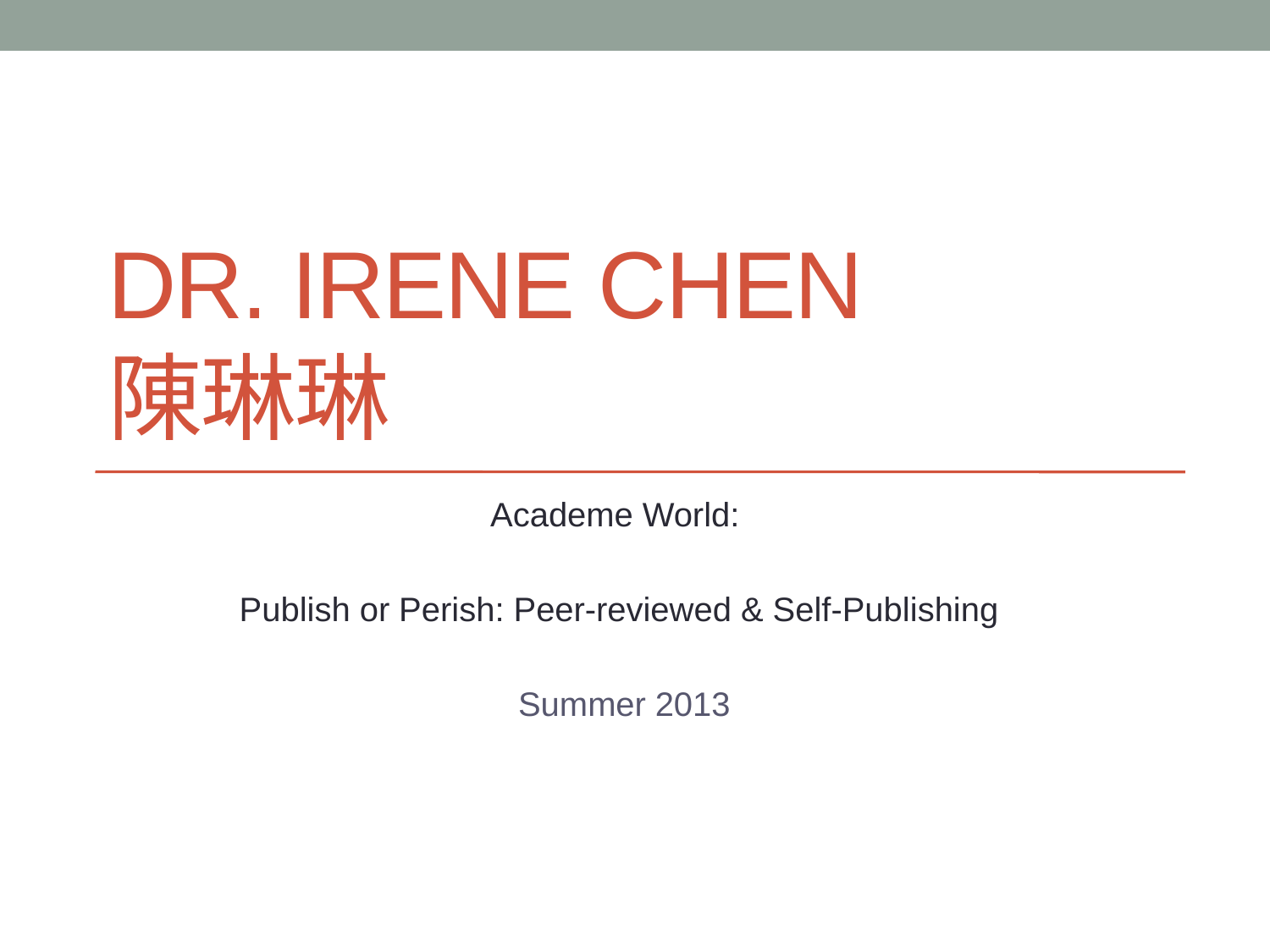

# Dr. Irene Chen 陳琳琳
Academe World:

Publish or Perish: Peer-reviewed & Self-Publishing

Summer 2013